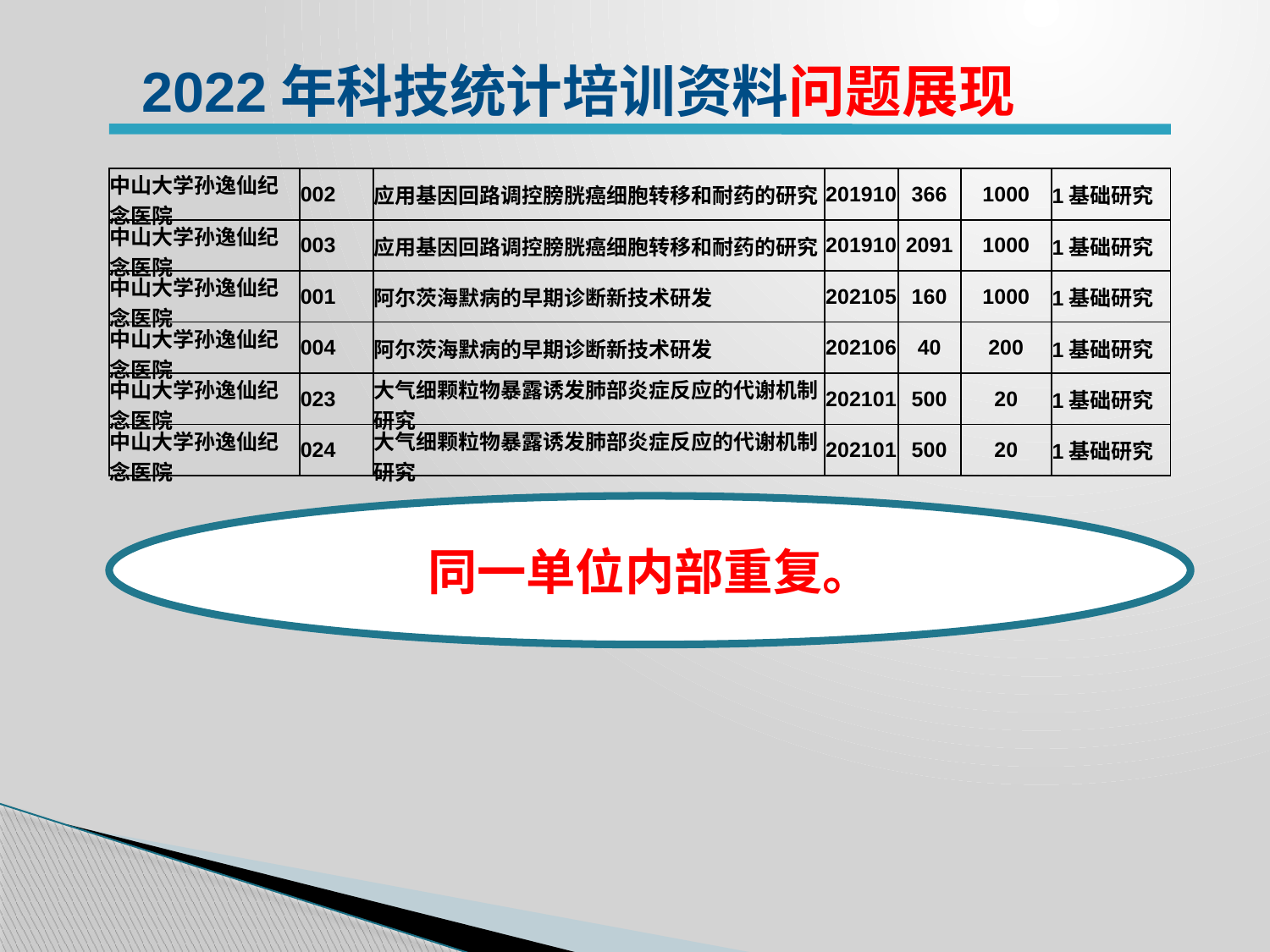

2022年科技统计培训资料问题展现
| 中山大学孙逸仙纪念医院 | 002 | 应用基因回路调控膀胱癌细胞转移和耐药的研究 | 201910 | 366 | 1000 | 1基础研究 |
| --- | --- | --- | --- | --- | --- | --- |
| 中山大学孙逸仙纪念医院 | 003 | 应用基因回路调控膀胱癌细胞转移和耐药的研究 | 201910 | 2091 | 1000 | 1基础研究 |
| 中山大学孙逸仙纪念医院 | 001 | 阿尔茨海默病的早期诊断新技术研发 | 202105 | 160 | 1000 | 1基础研究 |
| 中山大学孙逸仙纪念医院 | 004 | 阿尔茨海默病的早期诊断新技术研发 | 202106 | 40 | 200 | 1基础研究 |
| 中山大学孙逸仙纪念医院 | 023 | 大气细颗粒物暴露诱发肺部炎症反应的代谢机制研究 | 202101 | 500 | 20 | 1基础研究 |
| 中山大学孙逸仙纪念医院 | 024 | 大气细颗粒物暴露诱发肺部炎症反应的代谢机制研究 | 202101 | 500 | 20 | 1基础研究 |
同一单位内部重复。